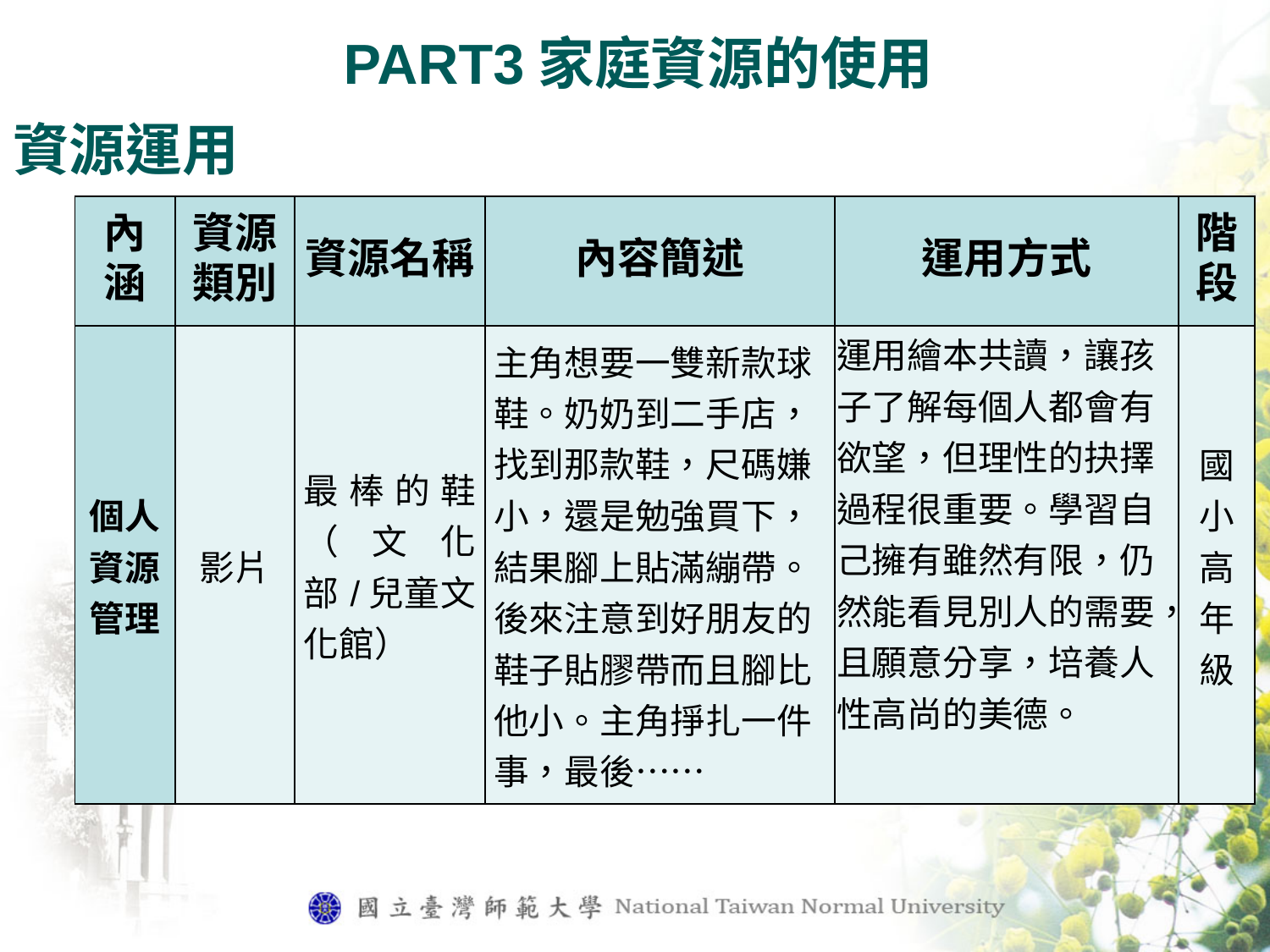

PART3家庭資源的使用
資源運用
| 內涵 | 資源類別 | 資源名稱 | 內容簡述 | 運用方式 | 階段 |
| --- | --- | --- | --- | --- | --- |
| 個人資源管理 | 影片 | 最棒的鞋（文化部/兒童文化館） | 主角想要一雙新款球鞋。奶奶到二手店，找到那款鞋，尺碼嫌小，還是勉強買下，結果腳上貼滿繃帶。後來注意到好朋友的鞋子貼膠帶而且腳比他小。主角掙扎一件事，最後…… | 運用繪本共讀，讓孩子了解每個人都會有欲望，但理性的抉擇過程很重要。學習自己擁有雖然有限，仍然能看見別人的需要，且願意分享，培養人性高尚的美德。 | 國 小 高 年 級 |